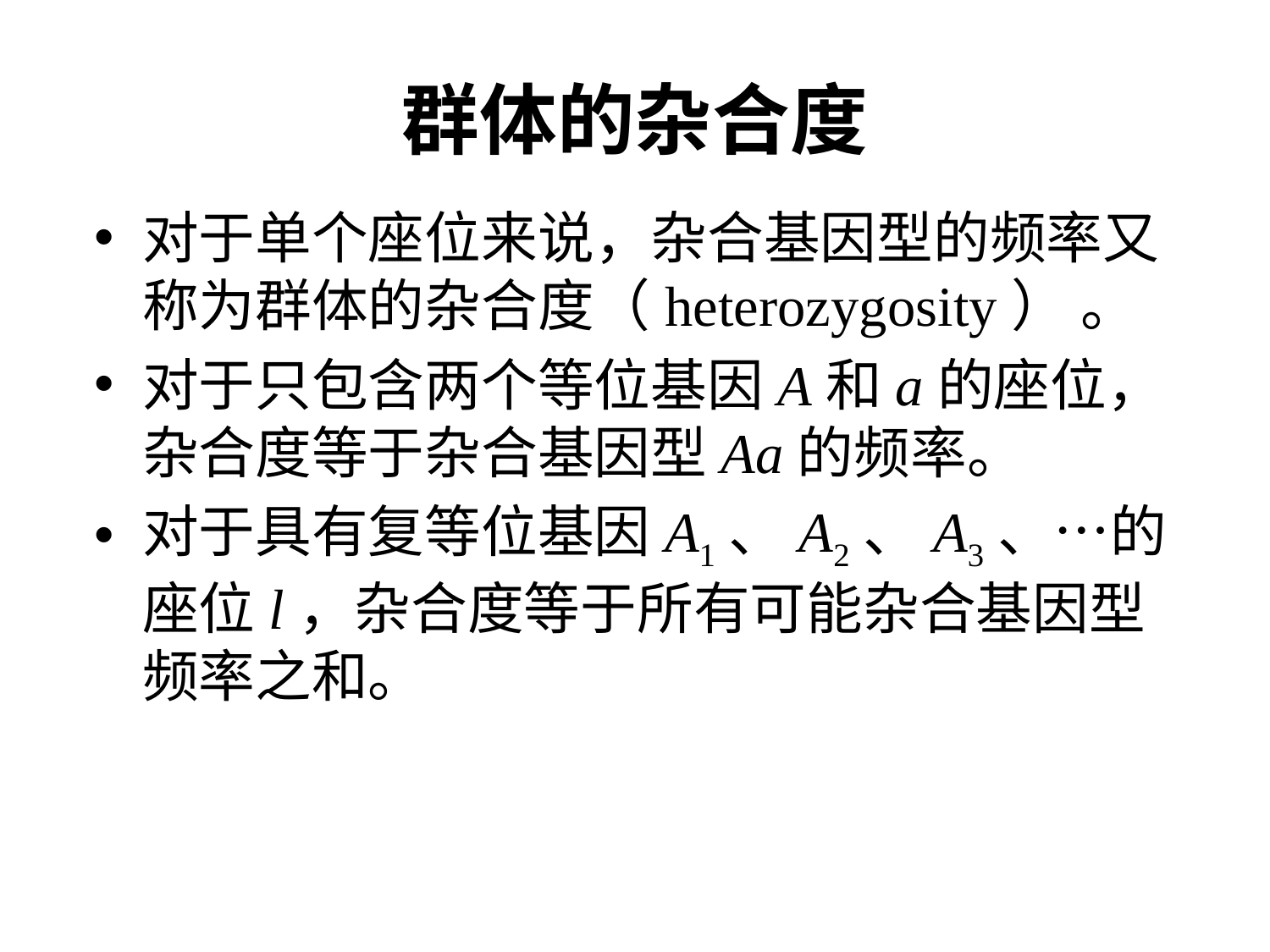

# 群体的杂合度
对于单个座位来说，杂合基因型的频率又称为群体的杂合度（heterozygosity） 。
对于只包含两个等位基因A和a的座位，杂合度等于杂合基因型Aa的频率。
对于具有复等位基因A1、A2、A3、…的座位l，杂合度等于所有可能杂合基因型频率之和。